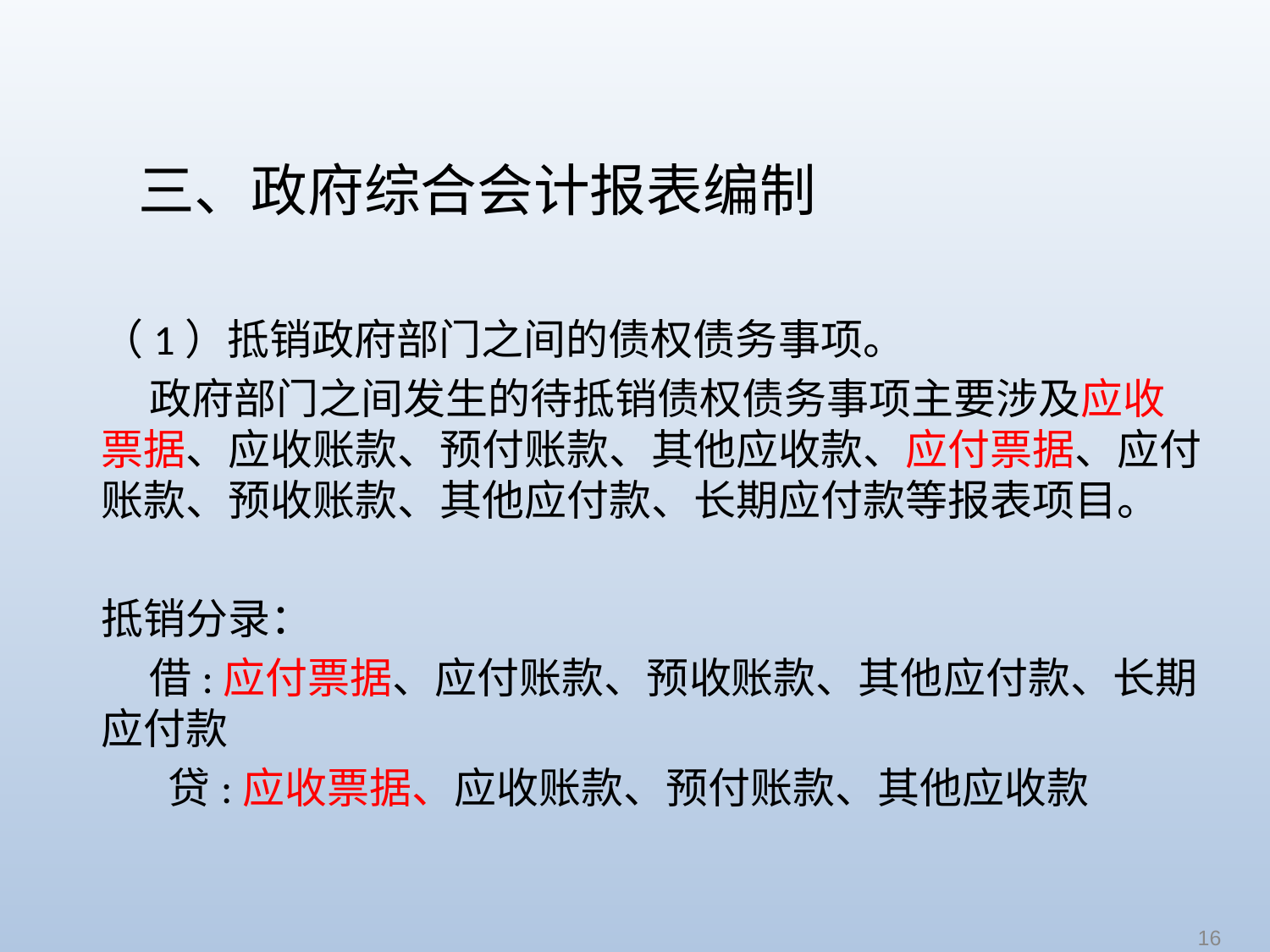

# 三、政府综合会计报表编制
（1）抵销政府部门之间的债权债务事项。
    政府部门之间发生的待抵销债权债务事项主要涉及应收票据、应收账款、预付账款、其他应收款、应付票据、应付账款、预收账款、其他应付款、长期应付款等报表项目。

抵销分录：
    借:应付票据、应付账款、预收账款、其他应付款、长期应付款
      贷:应收票据、应收账款、预付账款、其他应收款

16